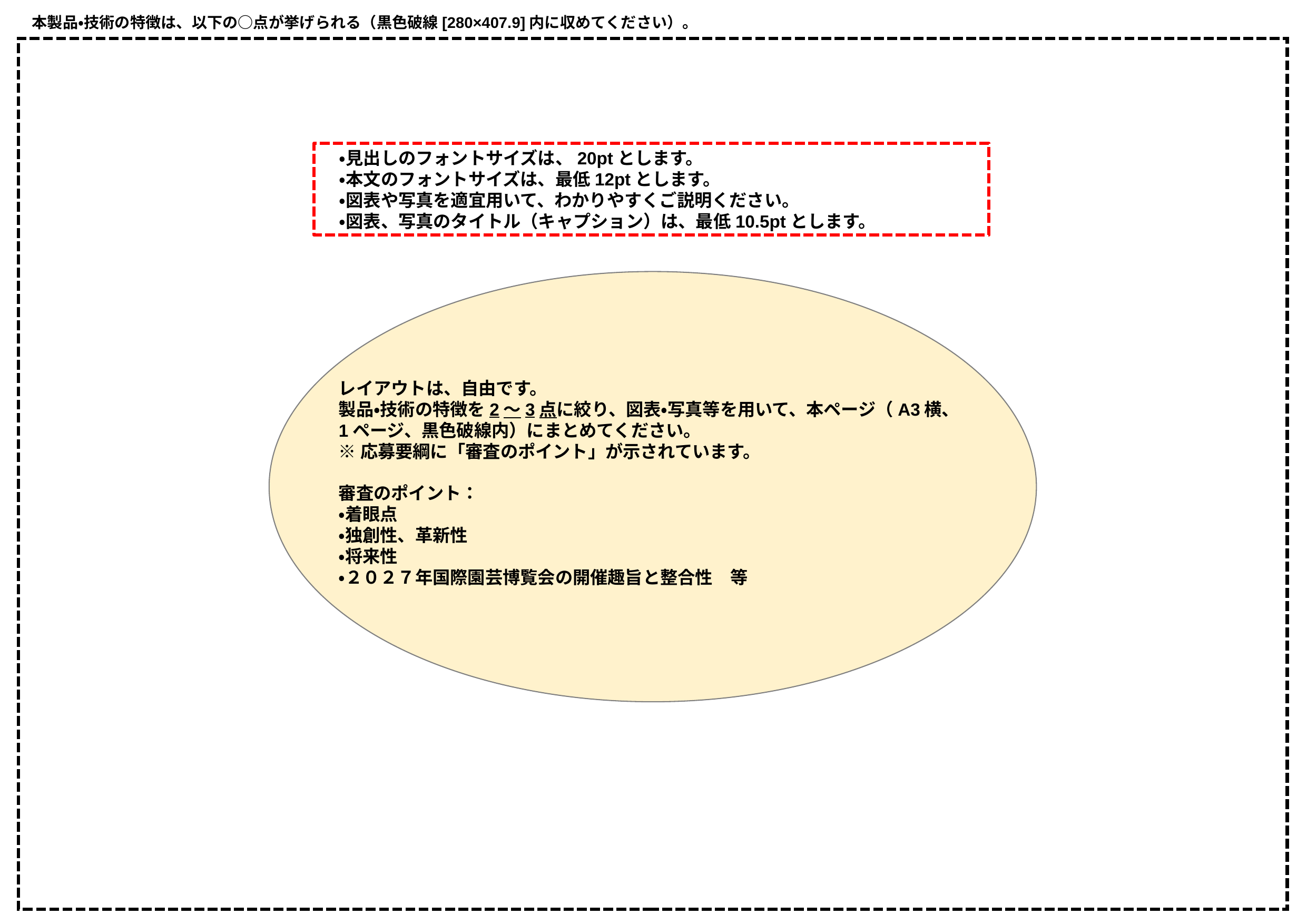

本製品・技術の特徴は、以下の○点が挙げられる（黒色破線[280×407.9]内に収めてください）。

　・見出しのフォントサイズは、20ptとします。
　・本文のフォントサイズは、最低12ptとします。
　・図表や写真を適宜用いて、わかりやすくご説明ください。
　・図表、写真のタイトル（キャプション）は、最低10.5ptとします。

レイアウトは、自由です。
製品・技術の特徴を2～3点に絞り、図表・写真等を用いて、本ページ（A3横、1ページ、黒色破線内）にまとめてください。
※応募要綱に「審査のポイント」が示されています。

審査のポイント：
・着眼点
・独創性、革新性
・将来性
・２０２７年国際園芸博覧会の開催趣旨と整合性　等